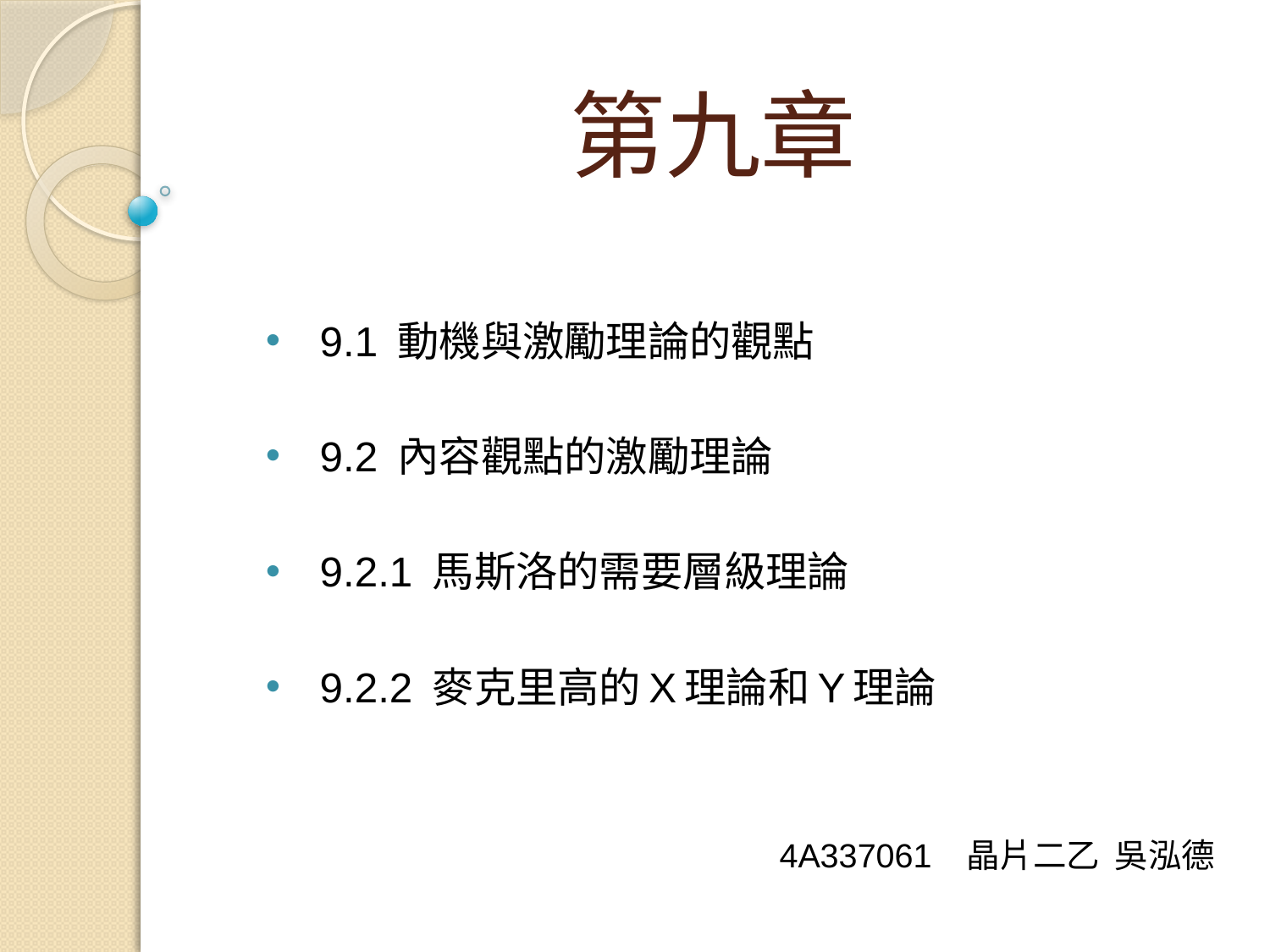

# 第九章

9.1 動機與激勵理論的觀點

9.2 內容觀點的激勵理論

9.2.1 馬斯洛的需要層級理論

9.2.2 麥克里高的X理論和Y理論

4A337061   晶片二乙  吳泓德